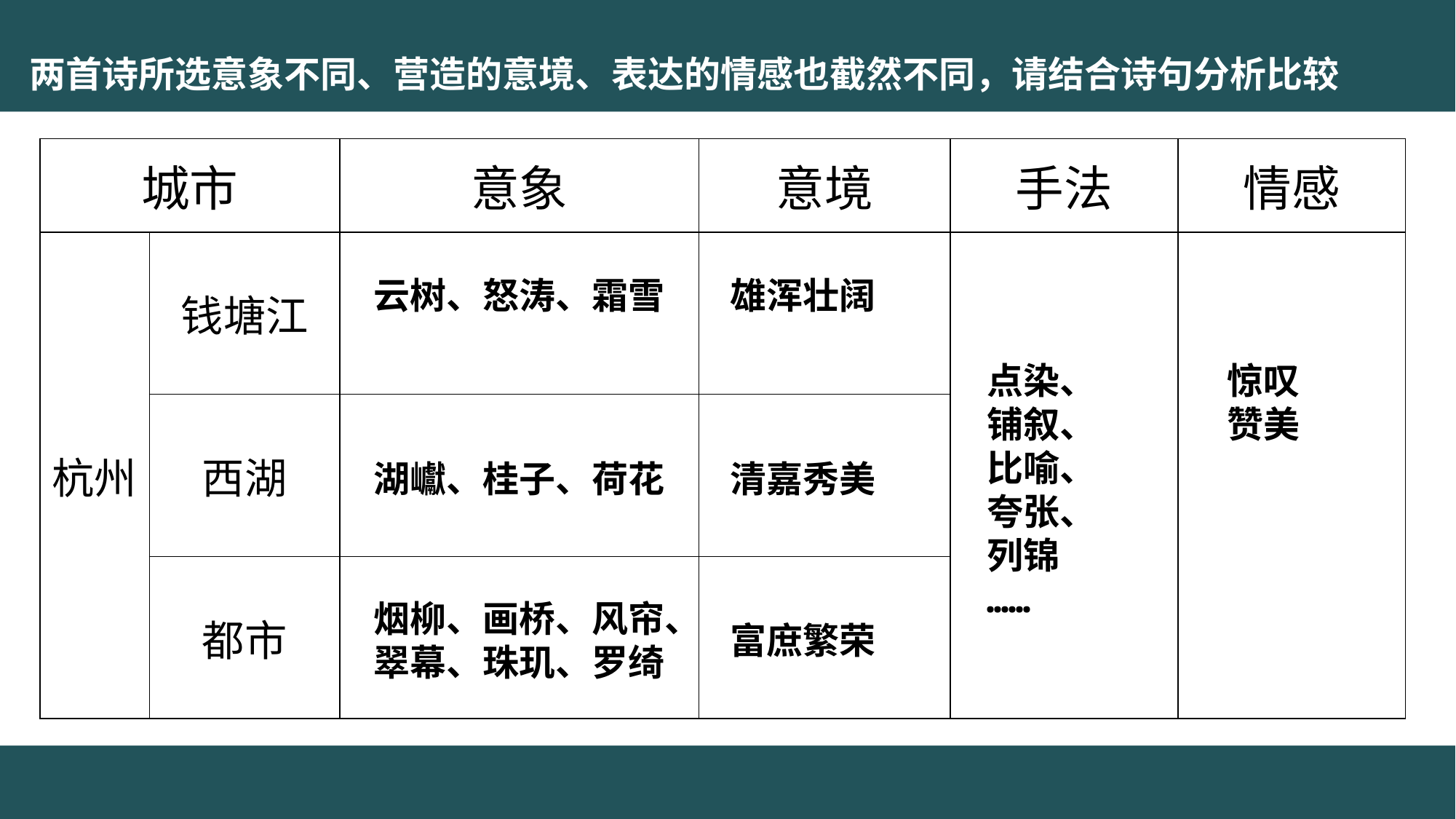

两首诗所选意象不同、营造的意境、表达的情感也截然不同，请结合诗句分析比较
盈
(繁华)
| 城市 |  | 意象 | 意境 | 手法 | 情感 |
| --- | --- | --- | --- | --- | --- |
| 杭州 | 钱塘江 |  |  |  |  |
|  | 西湖 |  |  |  |  |
|  | 都市 |  |  |  |  |
雄浑壮阔
云树、怒涛、霜雪
点染、
铺叙、
比喻、
夸张、
列锦
……
惊叹
赞美
清嘉秀美
湖巘、桂子、荷花
烟柳、画桥、风帘、翠幕、珠玑、罗绮
富庶繁荣